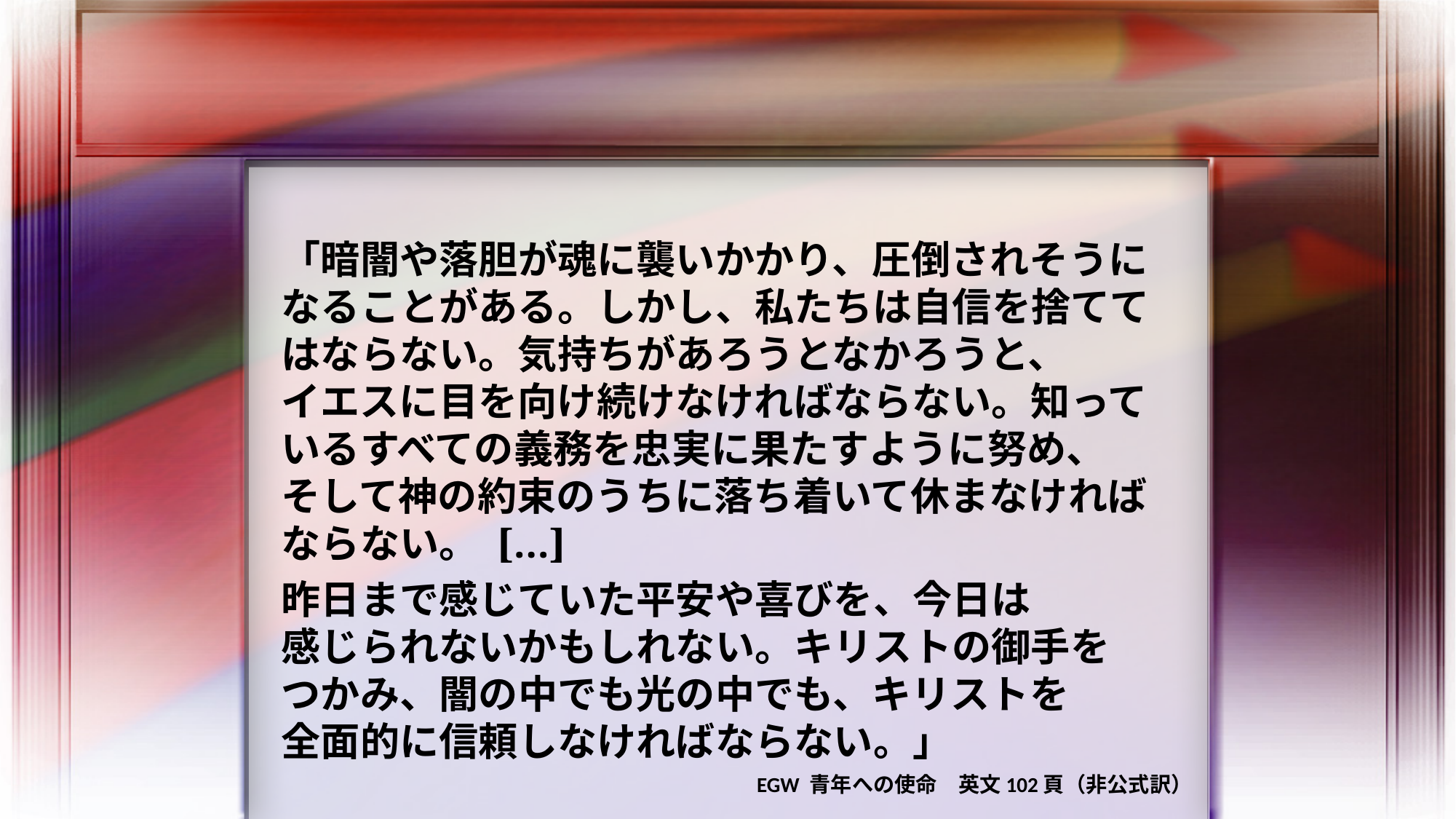

「暗闇や落胆が魂に襲いかかり、圧倒されそうになることがある。しかし、私たちは自信を捨ててはならない。気持ちがあろうとなかろうと、　　イエスに目を向け続けなければならない。知っているすべての義務を忠実に果たすように努め、　そして神の約束のうちに落ち着いて休まなければならない。 […]
昨日まで感じていた平安や喜びを、今日は　　　感じられないかもしれない。キリストの御手を　つかみ、闇の中でも光の中でも、キリストを　　全面的に信頼しなければならない。」
EGW 青年への使命　英文102頁（非公式訳）